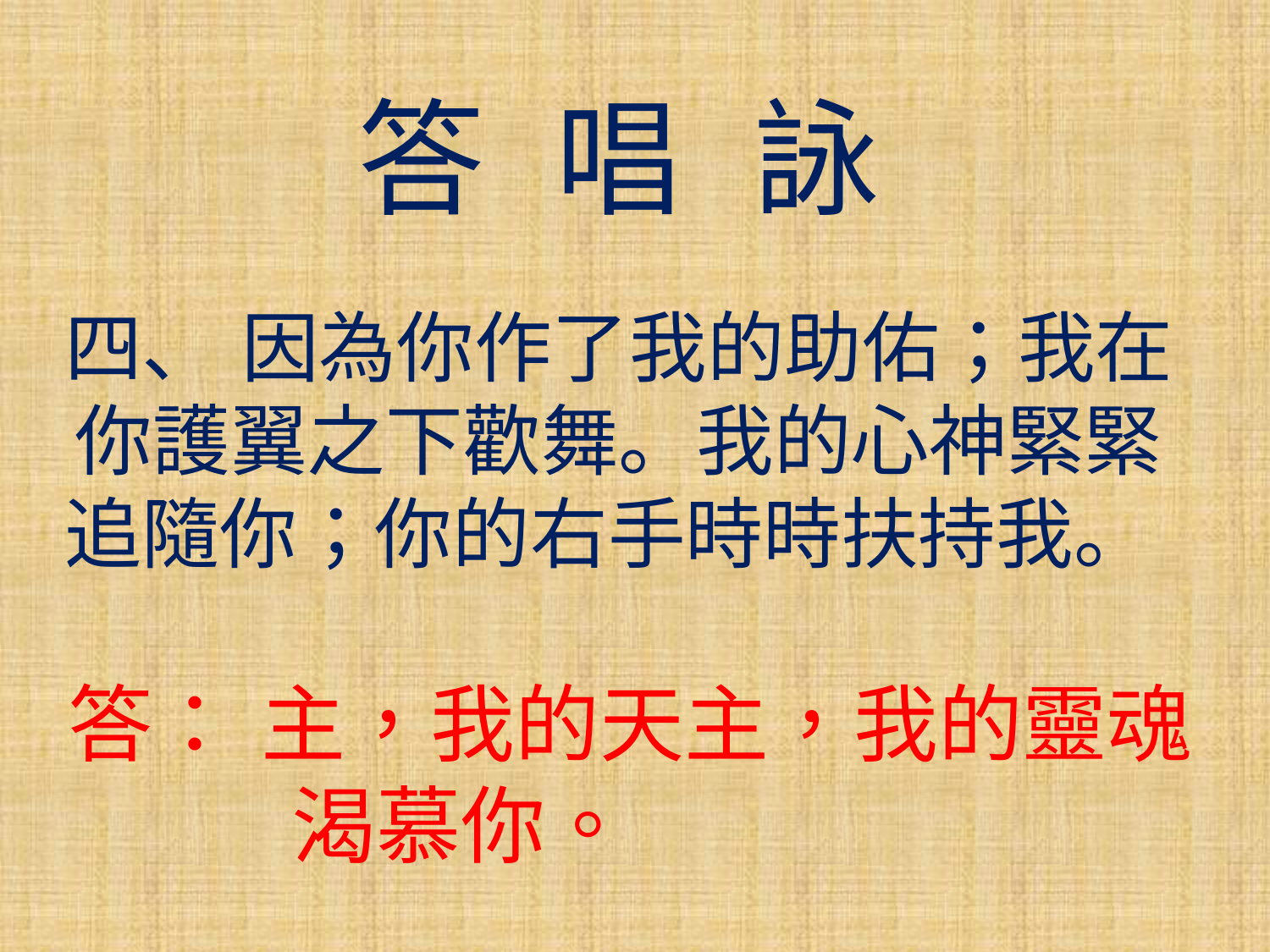

答  唱  詠

四、 因為你作了我的助佑；我在你護翼之下歡舞。我的心神緊緊追隨你；你的右手時時扶持我。

答： 主，我的天主，我的靈魂渴慕你。